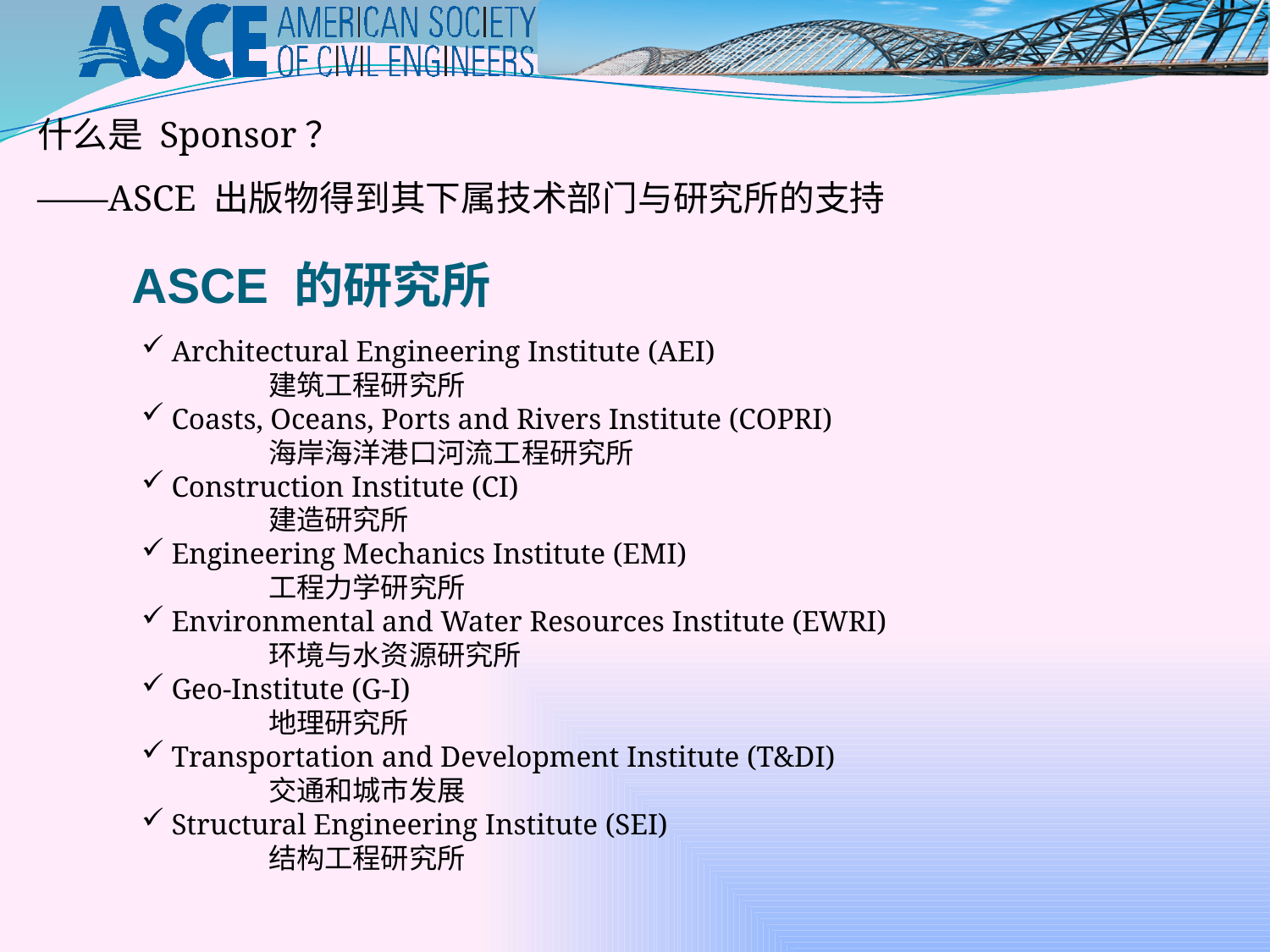

什么是 Sponsor？
——ASCE 出版物得到其下属技术部门与研究所的支持
ASCE 的研究所
Architectural Engineering Institute (AEI)
	建筑工程研究所
Coasts, Oceans, Ports and Rivers Institute (COPRI)
	海岸海洋港口河流工程研究所
Construction Institute (CI)
	建造研究所
Engineering Mechanics Institute (EMI)
	工程力学研究所
Environmental and Water Resources Institute (EWRI)
	环境与水资源研究所
Geo-Institute (G-I)
	地理研究所
Transportation and Development Institute (T&DI)
	交通和城市发展
Structural Engineering Institute (SEI)
	结构工程研究所